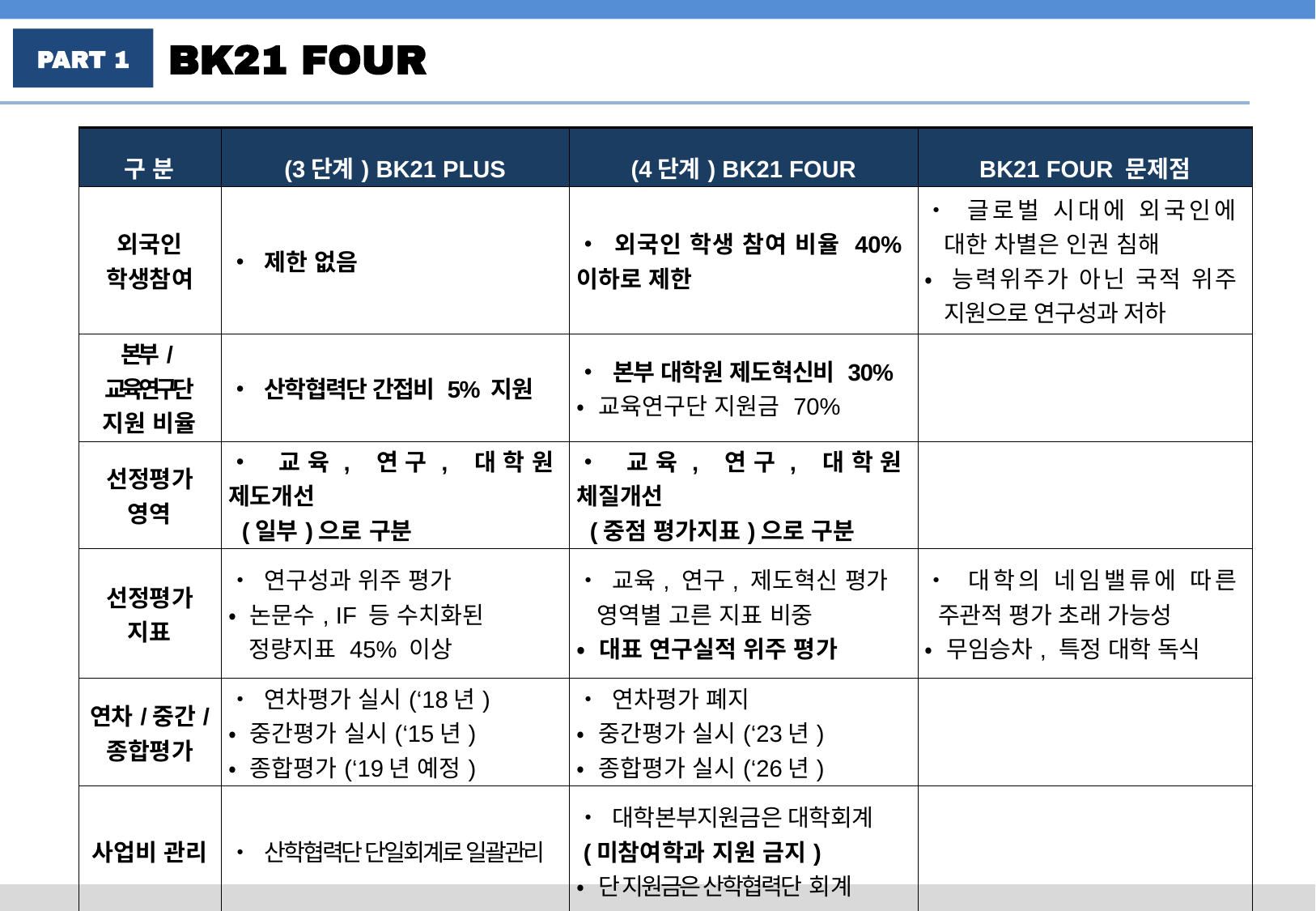

BK21 FOUR
PART 1
| 구 분 | (3단계) BK21 PLUS | (4단계) BK21 FOUR | BK21 FOUR 문제점 |
| --- | --- | --- | --- |
| 외국인 학생참여 | • 제한 없음 | • 외국인 학생 참여 비율 40% 이하로 제한 | • 글로벌 시대에 외국인에 대한 차별은 인권 침해 • 능력위주가 아닌 국적 위주 지원으로 연구성과 저하 |
| 본부/교육연구단 지원 비율 | • 산학협력단 간접비 5% 지원 | • 본부 대학원 제도혁신비 30% • 교육연구단 지원금 70% |  |
| 선정평가 영역 | • 교육, 연구, 대학원 제도개선 (일부)으로 구분 | • 교육, 연구, 대학원 체질개선 (중점 평가지표)으로 구분 |  |
| 선정평가 지표 | • 연구성과 위주 평가 • 논문수, IF 등 수치화된 정량지표 45% 이상 | • 교육, 연구, 제도혁신 평가 영역별 고른 지표 비중 • 대표 연구실적 위주 평가 | • 대학의 네임밸류에 따른 주관적 평가 초래 가능성 • 무임승차, 특정 대학 독식 |
| 연차/중간/ 종합평가 | • 연차평가 실시(‘18년) • 중간평가 실시(‘15년) • 종합평가(‘19년 예정) | • 연차평가 폐지 • 중간평가 실시(‘23년) • 종합평가 실시(‘26년) |  |
| 사업비 관리 | • 산학협력단 단일회계로 일괄관리 | • 대학본부지원금은 대학회계 (미참여학과 지원 금지) • 단 지원금은 산학협력단 회계 |  |